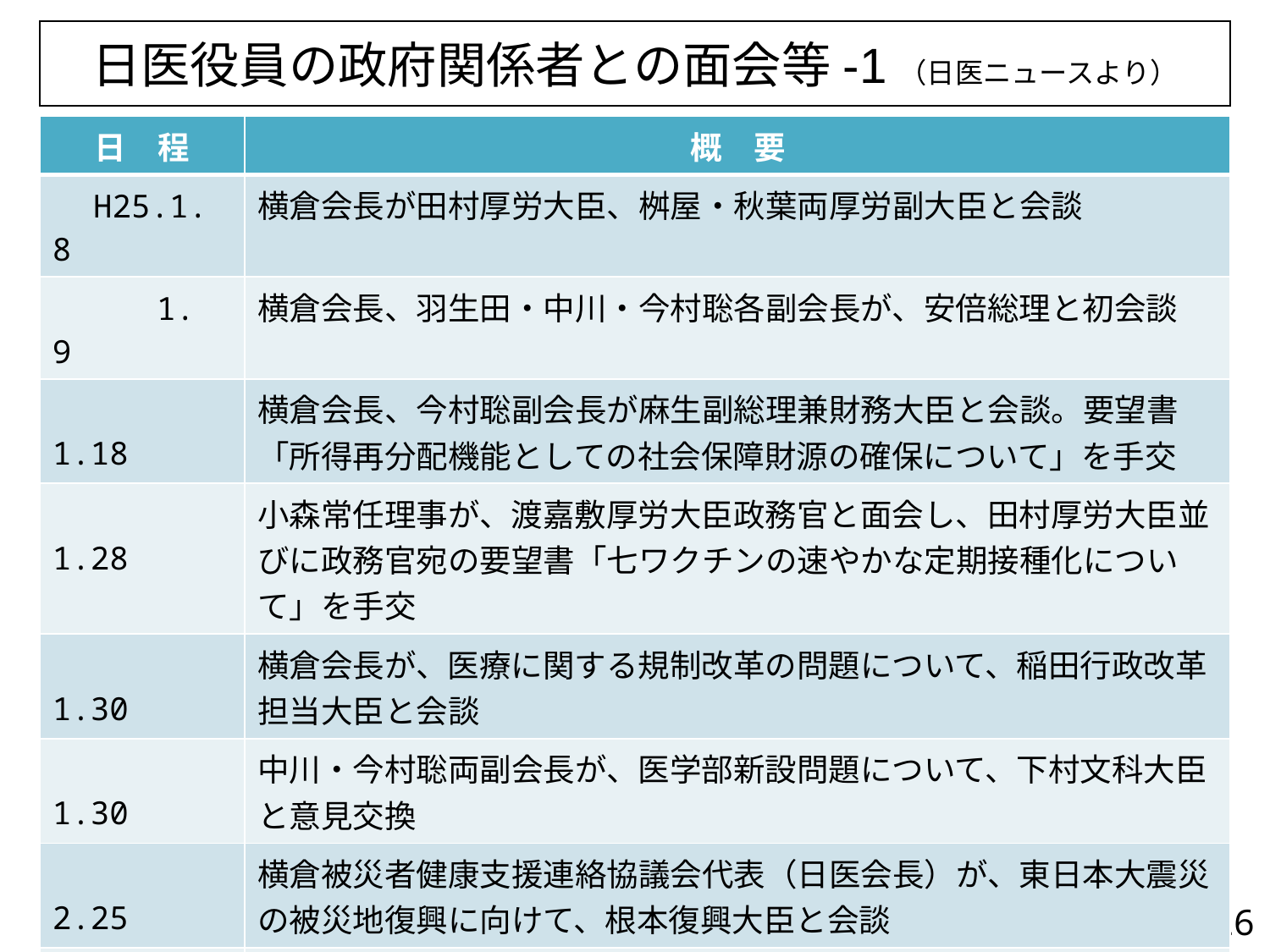

日医役員の政府関係者との面会等-1（日医ニュースより）
| 日　程 | 概　要 |
| --- | --- |
| H25.1. 8 | 横倉会長が田村厚労大臣、桝屋・秋葉両厚労副大臣と会談 |
| 1. 9 | 横倉会長、羽生田・中川・今村聡各副会長が、安倍総理と初会談 |
| 1.18 | 横倉会長、今村聡副会長が麻生副総理兼財務大臣と会談。要望書「所得再分配機能としての社会保障財源の確保について」を手交 |
| 1.28 | 小森常任理事が、渡嘉敷厚労大臣政務官と面会し、田村厚労大臣並びに政務官宛の要望書「七ワクチンの速やかな定期接種化について」を手交 |
| 1.30 | 横倉会長が、医療に関する規制改革の問題について、稲田行政改革担当大臣と会談 |
| 1.30 | 中川・今村聡両副会長が、医学部新設問題について、下村文科大臣と意見交換 |
| 2.25 | 横倉被災者健康支援連絡協議会代表（日医会長）が、東日本大震災の被災地復興に向けて、根本復興大臣と会談 |
| 3.21 | 小森常任理事が、七ワクチン（子宮頸がん予防、ヒブ、小児用肺炎球菌、水痘、おたふくかぜ、成人用肺炎球菌、B型肝炎）すべての定期接種化の早期実現を求める要望書を、秋葉厚労副大臣に手交 |
26